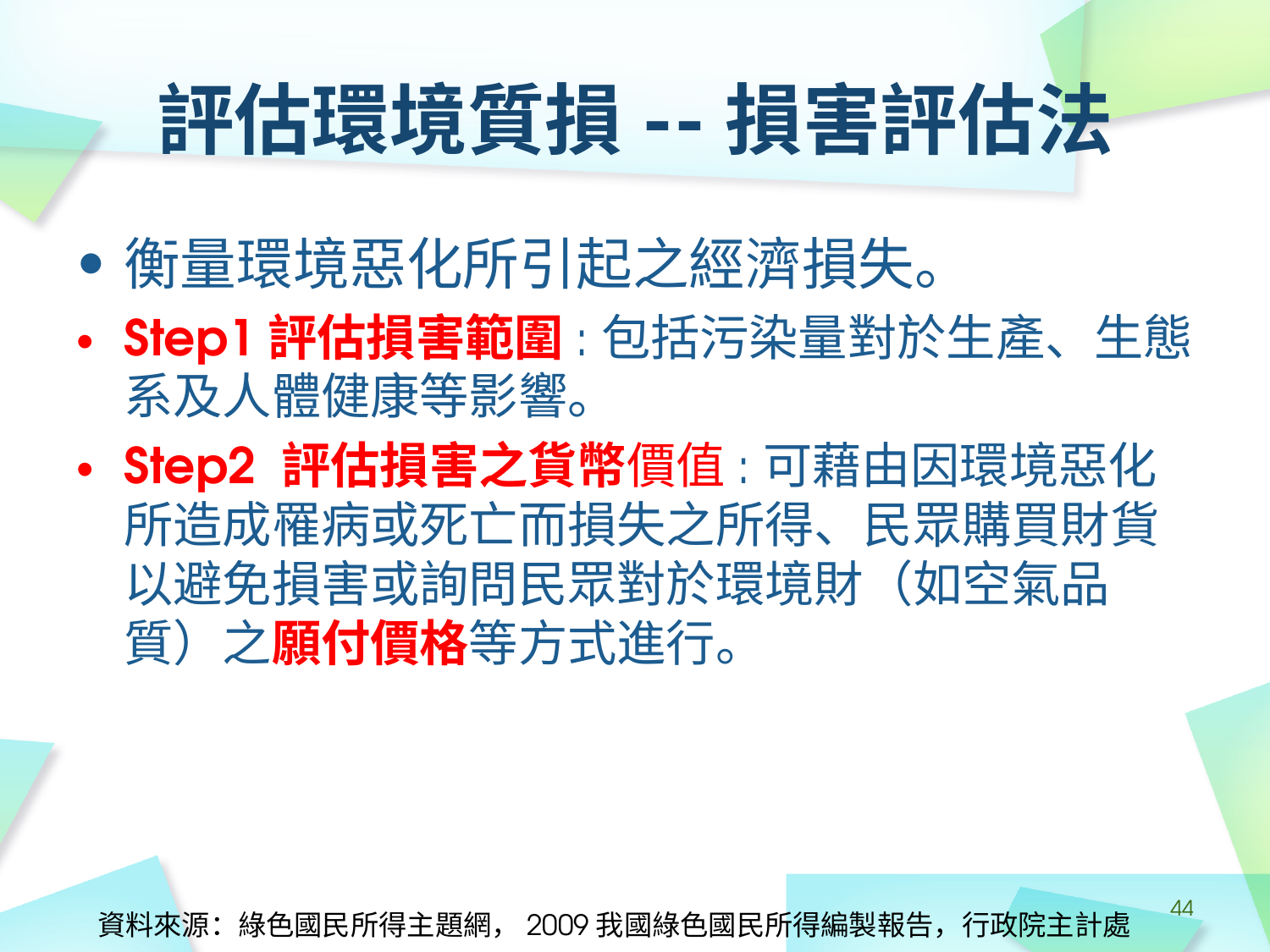

# 評估環境質損--損害評估法
衡量環境惡化所引起之經濟損失。
Step1評估損害範圍:包括污染量對於生產、生態系及人體健康等影響。
Step2 評估損害之貨幣價值:可藉由因環境惡化所造成罹病或死亡而損失之所得、民眾購買財貨以避免損害或詢問民眾對於環境財（如空氣品質）之願付價格等方式進行。

44
資料來源：綠色國民所得主題網，2009我國綠色國民所得編製報告，行政院主計處